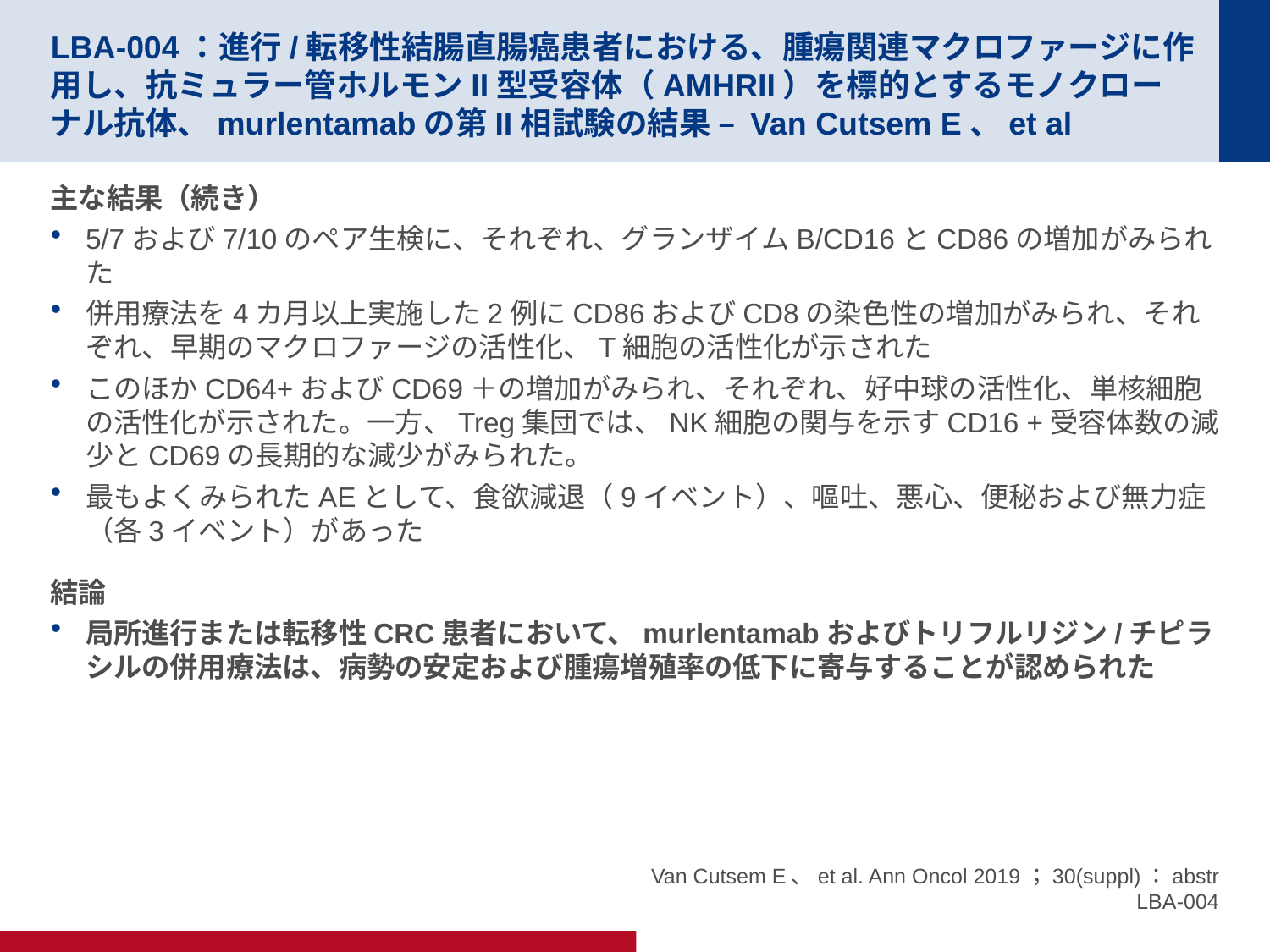

# LBA-004：進行/転移性結腸直腸癌患者における、腫瘍関連マクロファージに作用し、抗ミュラー管ホルモンII型受容体（AMHRII）を標的とするモノクローナル抗体、murlentamabの第II相試験の結果 – Van Cutsem E、et al
主な結果（続き）
5/7および7/10のペア生検に、それぞれ、グランザイムB/CD16とCD86の増加がみられた
併用療法を4カ月以上実施した2例にCD86およびCD8の染色性の増加がみられ、それぞれ、早期のマクロファージの活性化、T細胞の活性化が示された
このほかCD64+およびCD69＋の増加がみられ、それぞれ、好中球の活性化、単核細胞の活性化が示された。一方、Treg集団では、NK細胞の関与を示すCD16 +受容体数の減少とCD69の長期的な減少がみられた。
最もよくみられたAEとして、食欲減退（9イベント）、嘔吐、悪心、便秘および無力症（各3イベント）があった
結論
局所進行または転移性CRC患者において、murlentamabおよびトリフルリジン/チピラシルの併用療法は、病勢の安定および腫瘍増殖率の低下に寄与することが認められた
Van Cutsem E、et al. Ann Oncol 2019；30(suppl)：abstr LBA-004